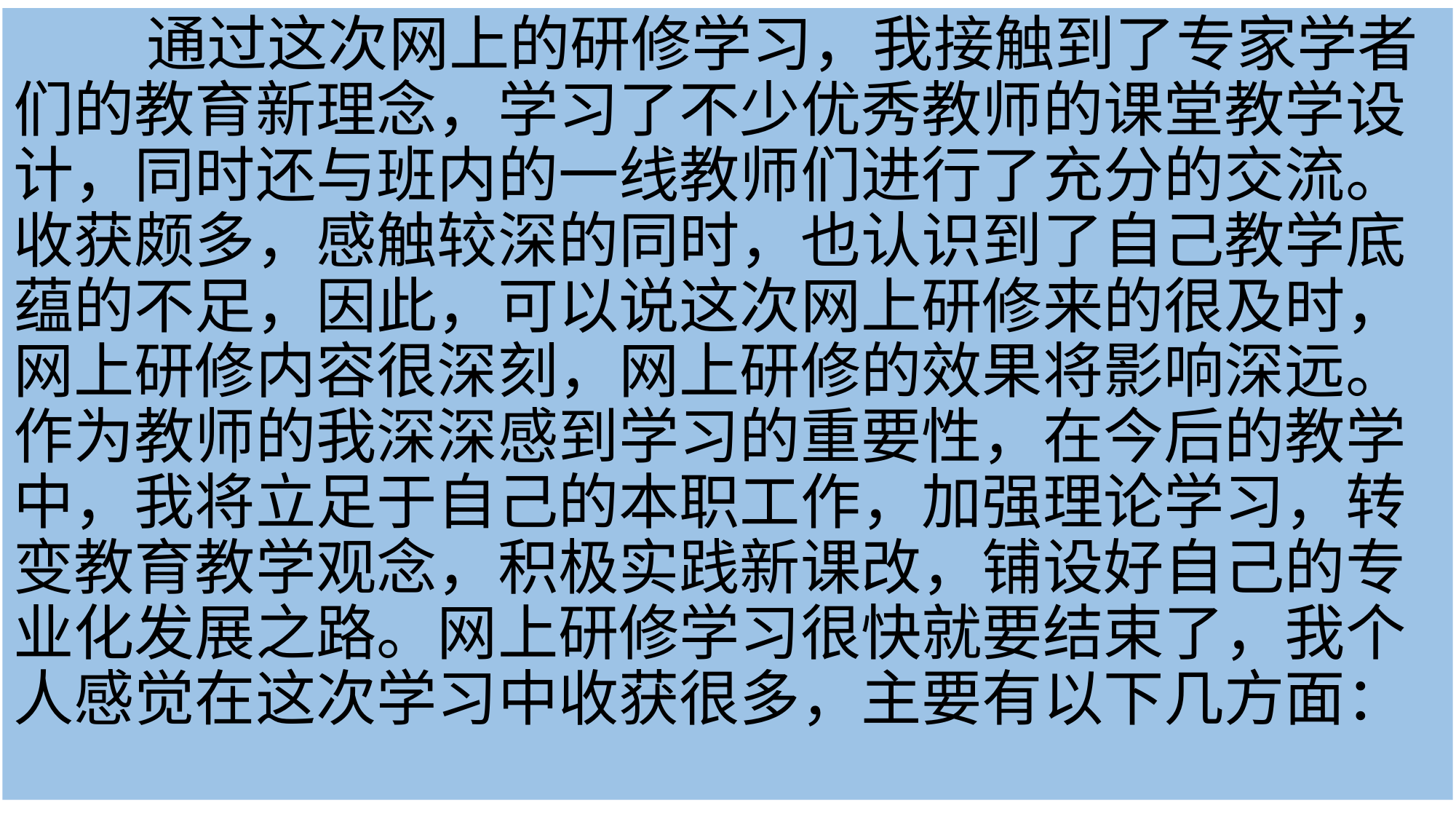

# 通过这次网上的研修学习，我接触到了专家学者们的教育新理念，学习了不少优秀教师的课堂教学设计，同时还与班内的一线教师们进行了充分的交流。收获颇多，感触较深的同时，也认识到了自己教学底蕴的不足，因此，可以说这次网上研修来的很及时，网上研修内容很深刻，网上研修的效果将影响深远。作为教师的我深深感到学习的重要性，在今后的教学中，我将立足于自己的本职工作，加强理论学习，转变教育教学观念，积极实践新课改，铺设好自己的专业化发展之路。网上研修学习很快就要结束了，我个人感觉在这次学习中收获很多，主要有以下几方面：